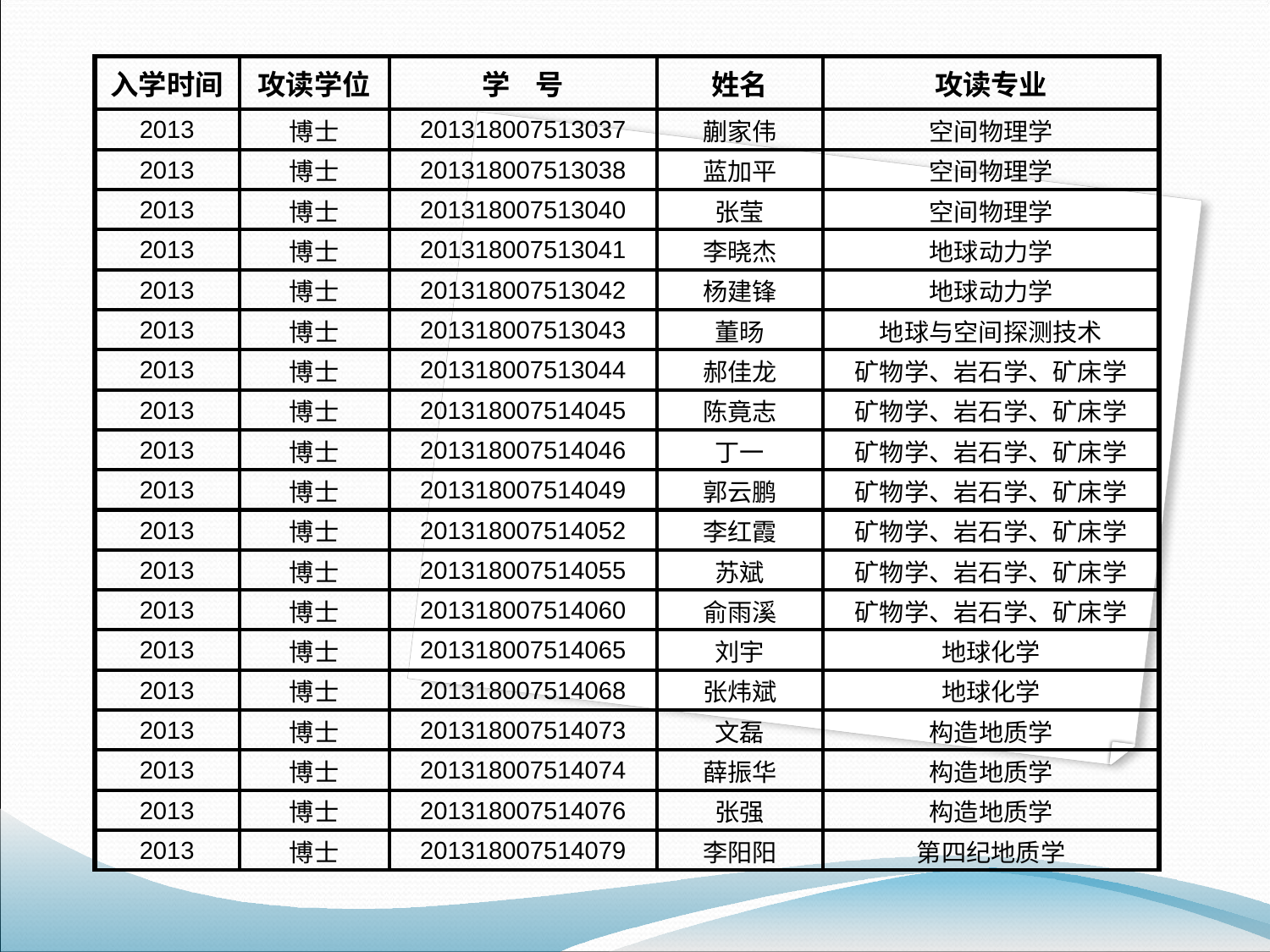

| 入学时间 | 攻读学位 | 学 号 | 姓名 | 攻读专业 |
| --- | --- | --- | --- | --- |
| 2013 | 博士 | 201318007513037 | 蒯家伟 | 空间物理学 |
| 2013 | 博士 | 201318007513038 | 蓝加平 | 空间物理学 |
| 2013 | 博士 | 201318007513040 | 张莹 | 空间物理学 |
| 2013 | 博士 | 201318007513041 | 李晓杰 | 地球动力学 |
| 2013 | 博士 | 201318007513042 | 杨建锋 | 地球动力学 |
| 2013 | 博士 | 201318007513043 | 董旸 | 地球与空间探测技术 |
| 2013 | 博士 | 201318007513044 | 郝佳龙 | 矿物学、岩石学、矿床学 |
| 2013 | 博士 | 201318007514045 | 陈竟志 | 矿物学、岩石学、矿床学 |
| 2013 | 博士 | 201318007514046 | 丁一 | 矿物学、岩石学、矿床学 |
| 2013 | 博士 | 201318007514049 | 郭云鹏 | 矿物学、岩石学、矿床学 |
| 2013 | 博士 | 201318007514052 | 李红霞 | 矿物学、岩石学、矿床学 |
| 2013 | 博士 | 201318007514055 | 苏斌 | 矿物学、岩石学、矿床学 |
| 2013 | 博士 | 201318007514060 | 俞雨溪 | 矿物学、岩石学、矿床学 |
| 2013 | 博士 | 201318007514065 | 刘宇 | 地球化学 |
| 2013 | 博士 | 201318007514068 | 张炜斌 | 地球化学 |
| 2013 | 博士 | 201318007514073 | 文磊 | 构造地质学 |
| 2013 | 博士 | 201318007514074 | 薛振华 | 构造地质学 |
| 2013 | 博士 | 201318007514076 | 张强 | 构造地质学 |
| 2013 | 博士 | 201318007514079 | 李阳阳 | 第四纪地质学 |